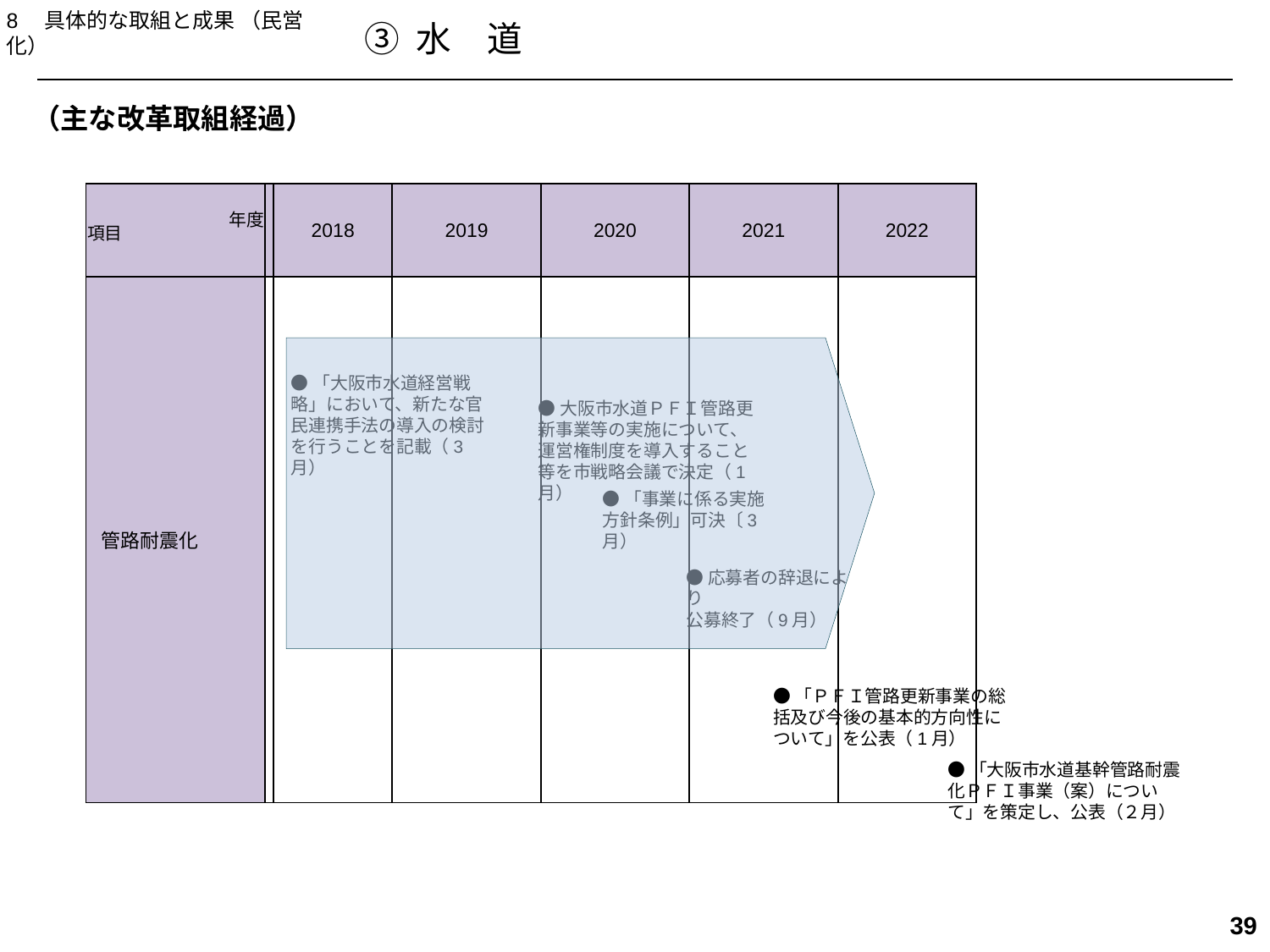

8　具体的な取組と成果 （民営化）
③ 水　道
（主な改革取組経過）
|  |  | 2018 | 2019 | 2020 | 2021 | 2022 |
| --- | --- | --- | --- | --- | --- | --- |
| 管路耐震化 |  |  |  |  |  |  |
年度
項目
●「大阪市水道経営戦略」において、新たな官民連携手法の導入の検討を行うことを記載（3月）
●大阪市水道ＰＦＩ管路更新事業等の実施について、運営権制度を導入すること等を市戦略会議で決定（1月）
●「事業に係る実施方針条例」可決〔3月）

●応募者の辞退により
公募終了（9月）

●「ＰＦＩ管路更新事業の総括及び今後の基本的方向性について」を公表（1月）
●「大阪市水道基幹管路耐震化ＰＦＩ事業（案）について」を策定し、公表（２月）
39